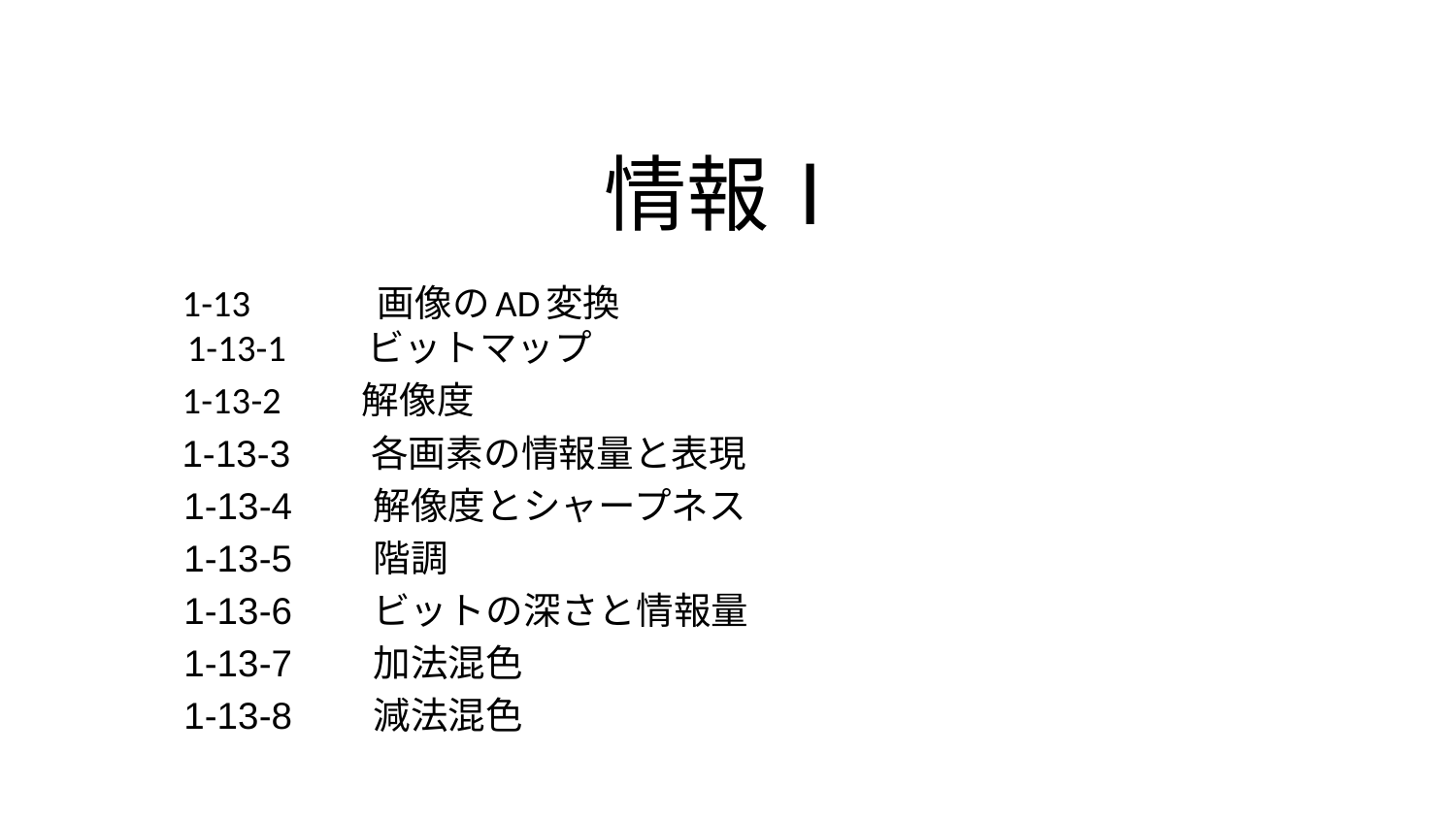

# 情報Ⅰ
		 1-13　　　 画像のAD変換
		 1-13-1　　ビットマップ
		 1-13-2　　解像度
		 1-13-3　　各画素の情報量と表現
		 1-13-4　　解像度とシャープネス
		 1-13-5　　階調
		 1-13-6　　ビットの深さと情報量
		 1-13-7　　加法混色
		 1-13-8　　減法混色